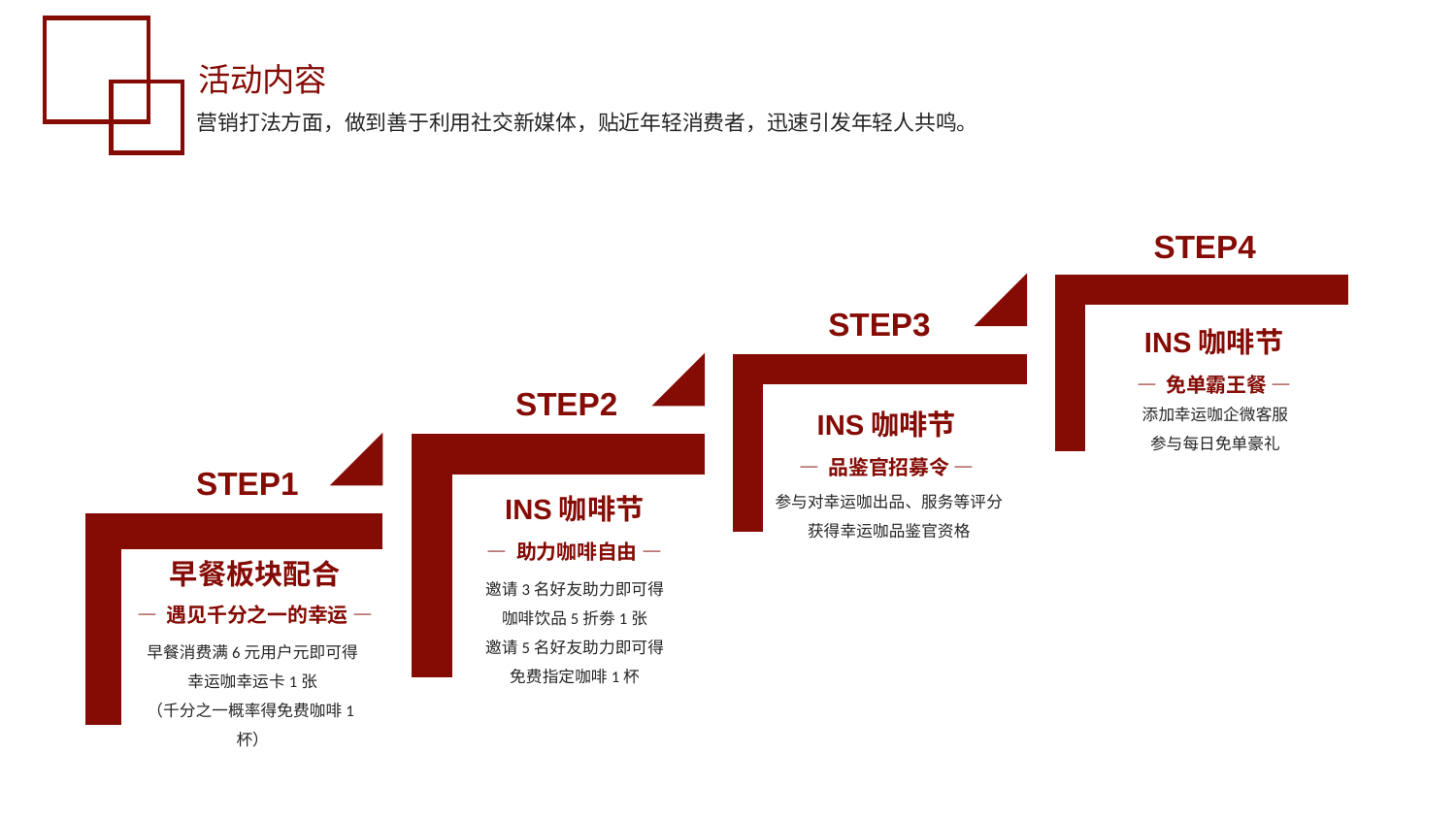

活动内容
营销打法方面，做到善于利用社交新媒体，贴近年轻消费者，迅速引发年轻人共鸣。
STEP4

STEP3
INS咖啡节
— 免单霸王餐 —
STEP2
添加幸运咖企微客服
参与每日免单豪礼
INS咖啡节
— 品鉴官招募令 —
STEP1
参与对幸运咖出品、服务等评分
获得幸运咖品鉴官资格
INS咖啡节
— 助力咖啡自由 —

早餐板块配合
— 遇见千分之一的幸运 —

邀请3名好友助力即可得
咖啡饮品5折劵1张
邀请5名好友助力即可得
免费指定咖啡1杯
早餐消费满6元用户元即可得
幸运咖幸运卡1张
（千分之一概率得免费咖啡1杯）